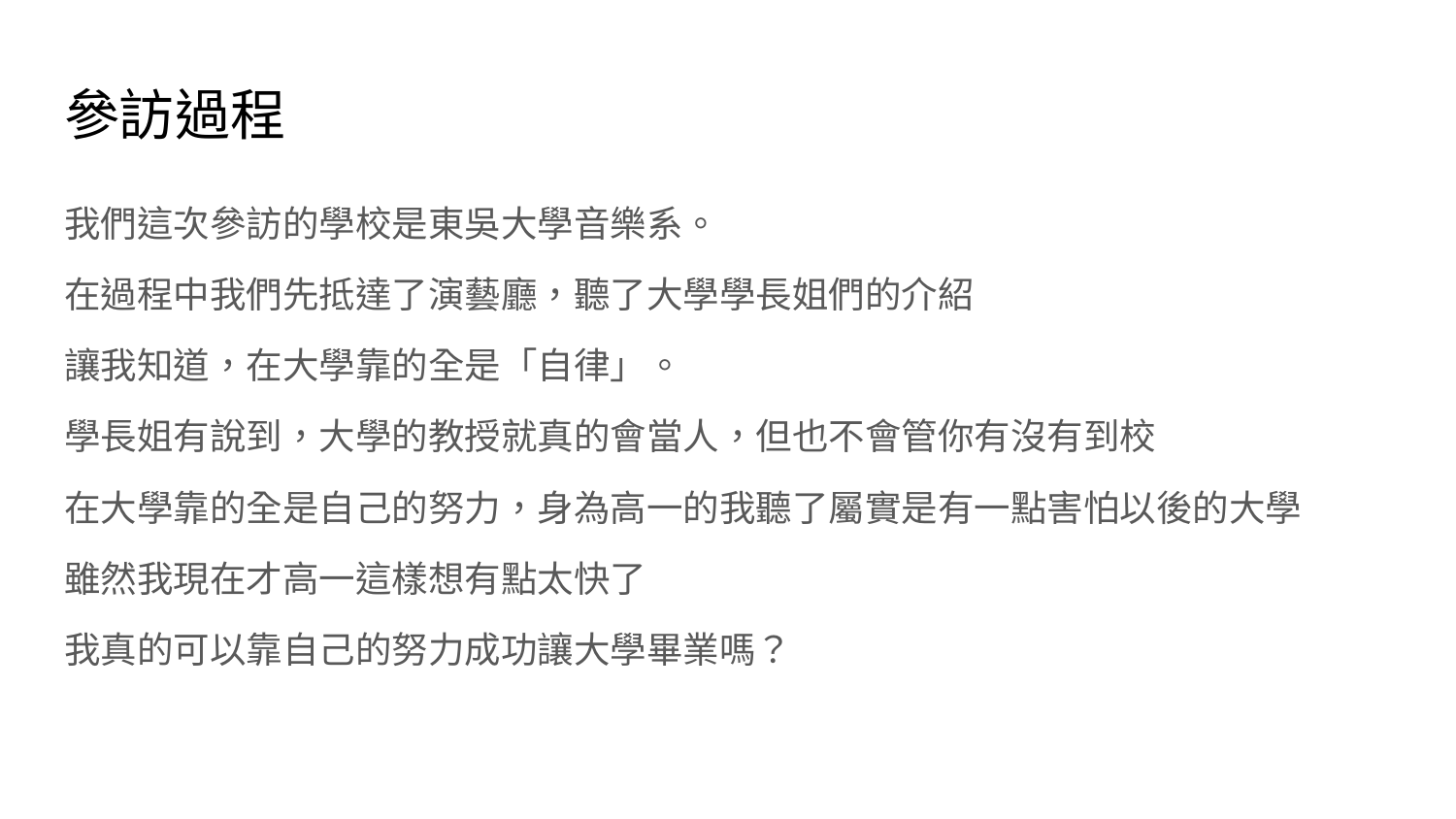

# 參訪過程
我們這次參訪的學校是東吳大學音樂系。
在過程中我們先抵達了演藝廳，聽了大學學長姐們的介紹
讓我知道，在大學靠的全是「自律」。
學長姐有說到，大學的教授就真的會當人，但也不會管你有沒有到校
在大學靠的全是自己的努力，身為高一的我聽了屬實是有一點害怕以後的大學
雖然我現在才高一這樣想有點太快了
我真的可以靠自己的努力成功讓大學畢業嗎？